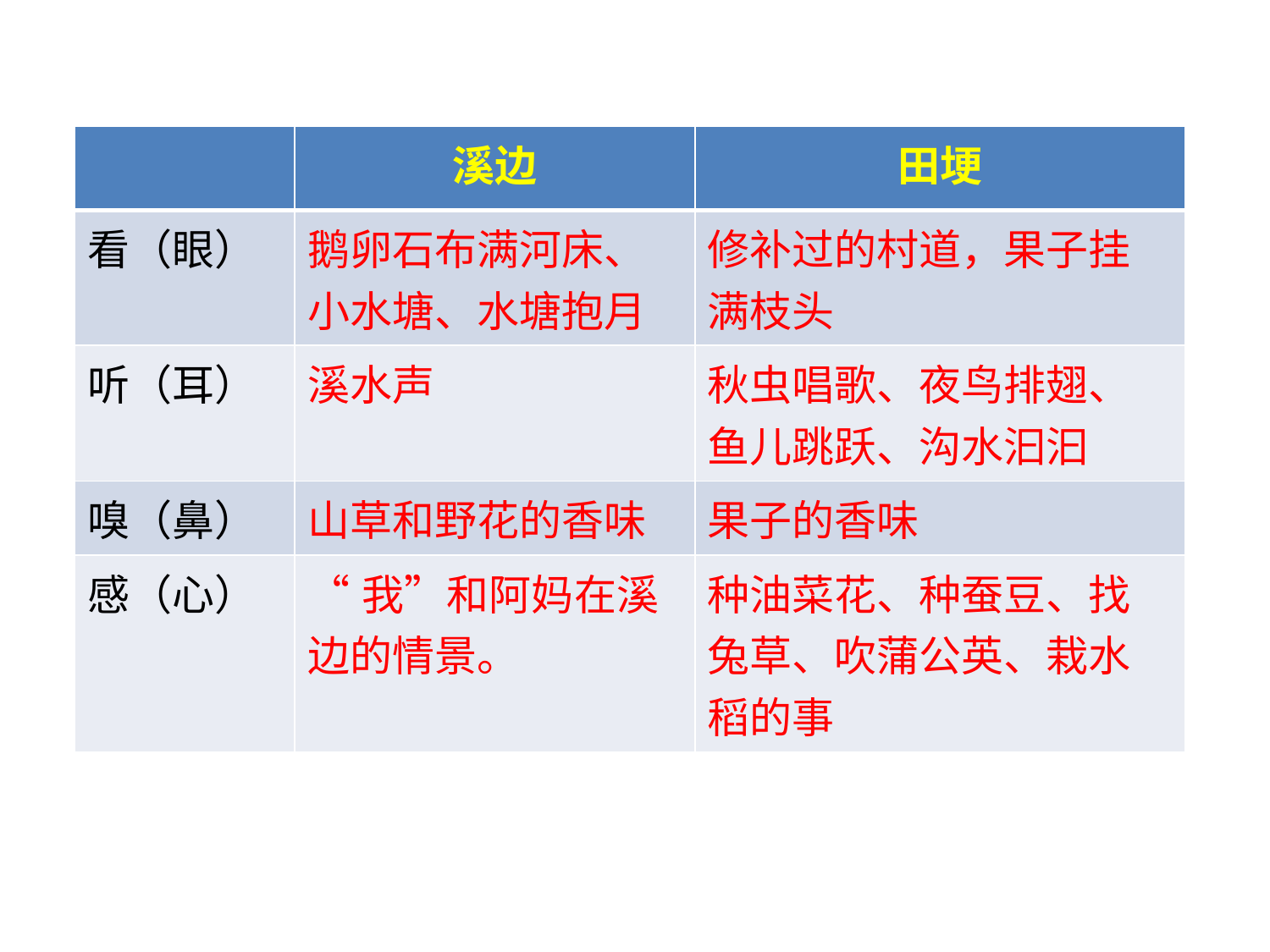

|  | 溪边 | 田埂 |
| --- | --- | --- |
| 看（眼） | 鹅卵石布满河床、小水塘、水塘抱月 | 修补过的村道，果子挂满枝头 |
| 听（耳） | 溪水声 | 秋虫唱歌、夜鸟排翅、鱼儿跳跃、沟水汩汩 |
| 嗅（鼻） | 山草和野花的香味 | 果子的香味 |
| 感（心） | “我”和阿妈在溪边的情景。 | 种油菜花、种蚕豆、找兔草、吹蒲公英、栽水稻的事 |